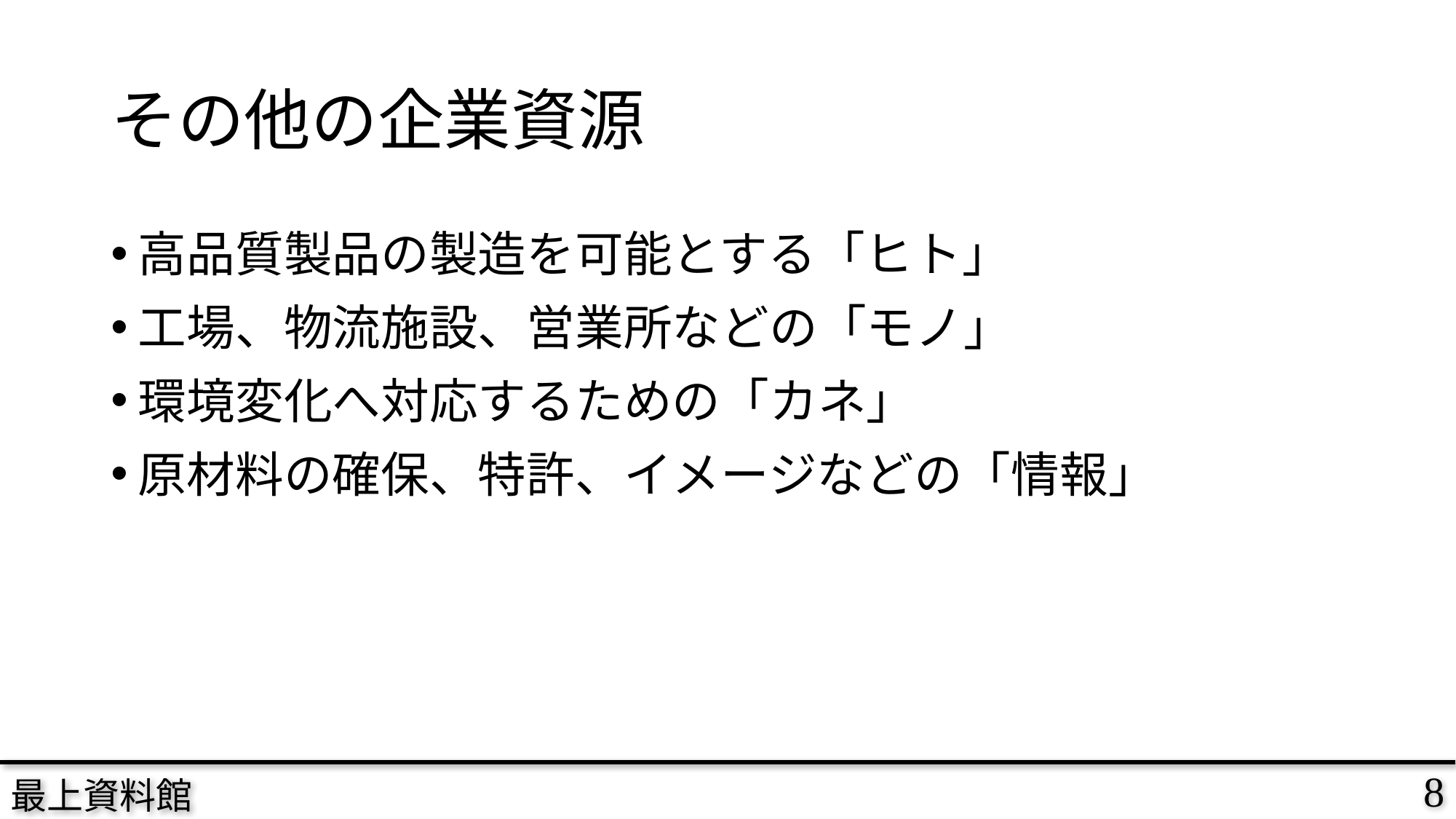

# その他の企業資源
高品質製品の製造を可能とする「ヒト」
工場、物流施設、営業所などの「モノ」
環境変化へ対応するための「カネ」
原材料の確保、特許、イメージなどの「情報」